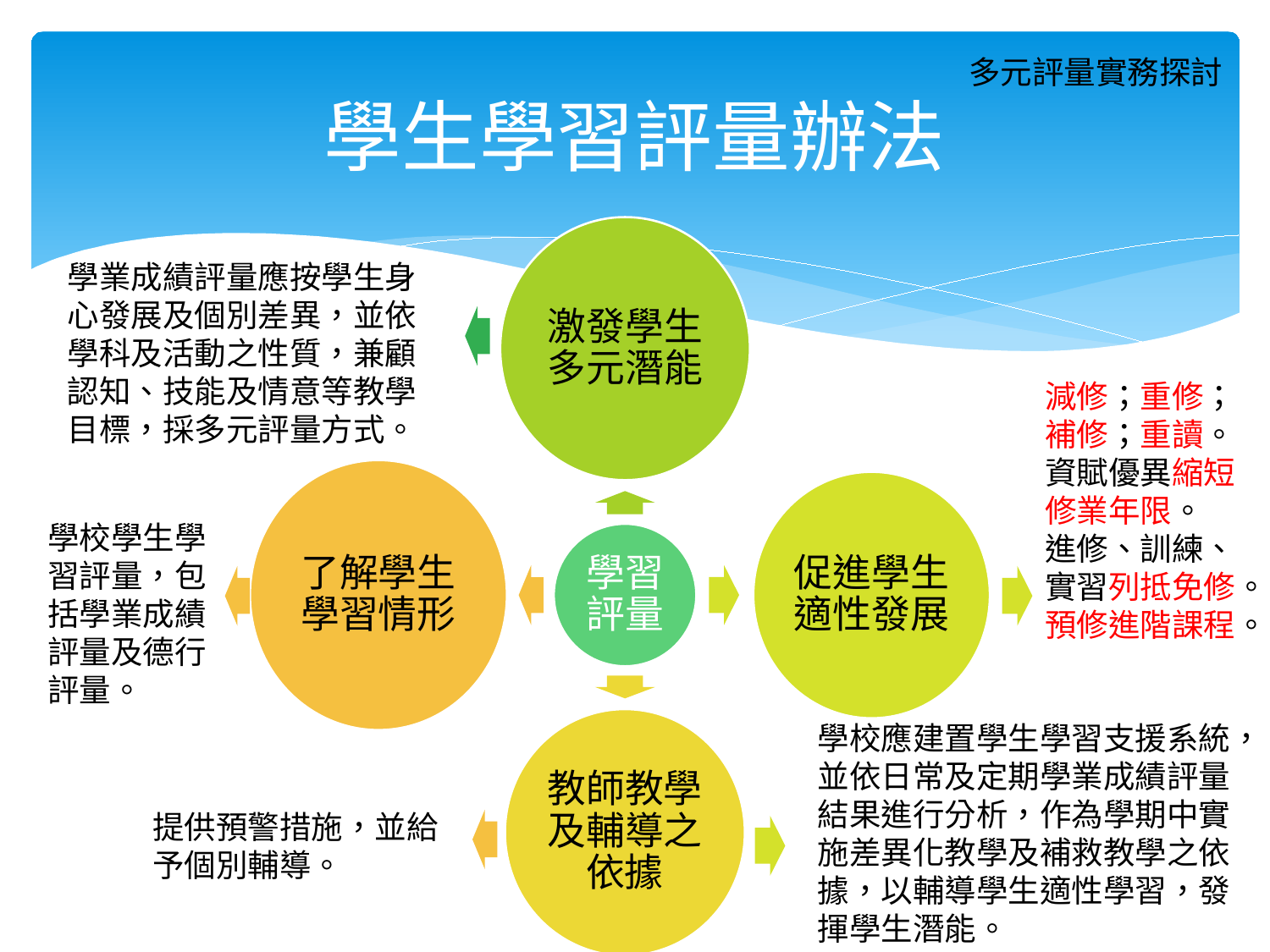

多元評量實務探討
# 學生學習評量辦法
學業成績評量應按學生身心發展及個別差異，並依學科及活動之性質，兼顧認知、技能及情意等教學目標，採多元評量方式。
學習評量

激發學生多元潛能

促進學生適性發展

教師教學及輔導之依據

了解學生學習情形

減修；重修；補修；重讀。
資賦優異縮短修業年限。
進修、訓練、實習列抵免修。
預修進階課程。
學校學生學習評量，包括學業成績評量及德行評量。

學校應建置學生學習支援系統，並依日常及定期學業成績評量結果進行分析，作為學期中實施差異化教學及補救教學之依據，以輔導學生適性學習，發揮學生潛能。
提供預警措施，並給予個別輔導。